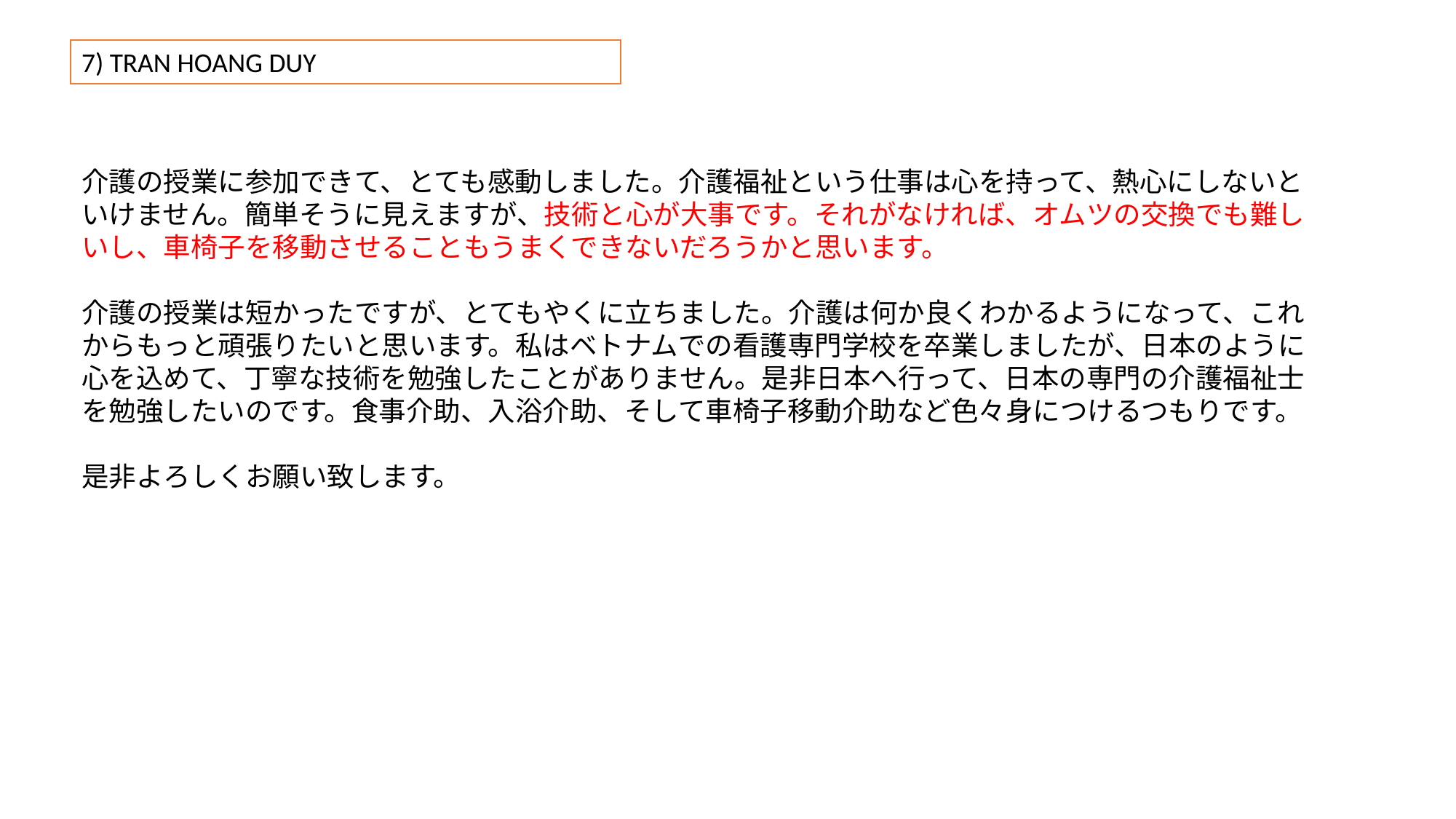

7) TRAN HOANG DUY
介護の授業に参加できて、とても感動しました。介護福祉という仕事は心を持って、熱心にしないといけません。簡単そうに見えますが、技術と心が大事です。それがなければ、オムツの交換でも難しいし、車椅子を移動させることもうまくできないだろうかと思います。

介護の授業は短かったですが、とてもやくに立ちました。介護は何か良くわかるようになって、これからもっと頑張りたいと思います。私はベトナムでの看護専門学校を卒業しましたが、日本のように心を込めて、丁寧な技術を勉強したことがありません。是非日本へ行って、日本の専門の介護福祉士を勉強したいのです。食事介助、入浴介助、そして車椅子移動介助など色々身につけるつもりです。

是非よろしくお願い致します。